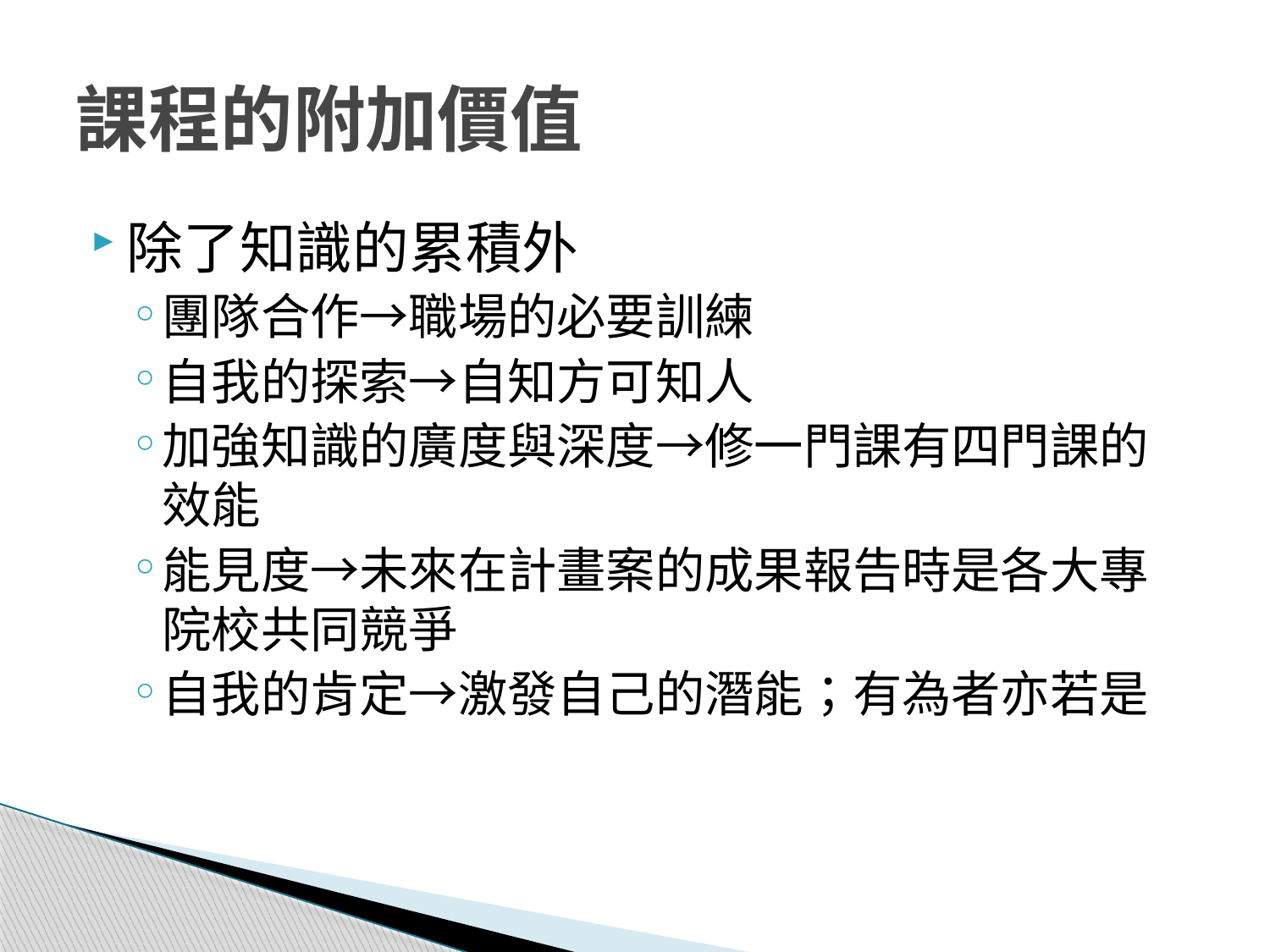

# 課程的附加價值
除了知識的累積外
團隊合作→職場的必要訓練
自我的探索→自知方可知人
加強知識的廣度與深度→修一門課有四門課的效能
能見度→未來在計畫案的成果報告時是各大專院校共同競爭
自我的肯定→激發自己的潛能；有為者亦若是